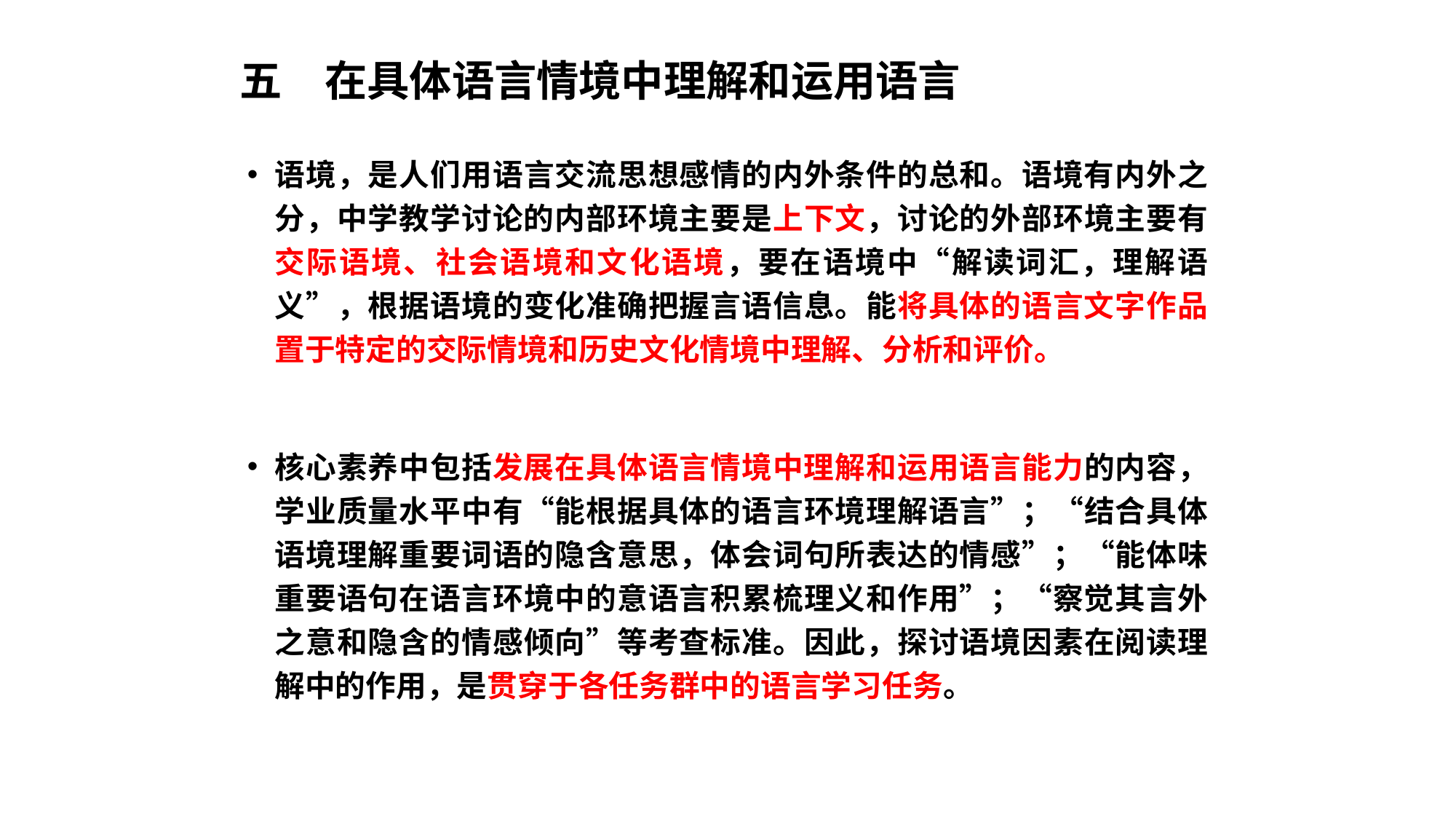

# 五　在具体语言情境中理解和运用语言
语境，是人们用语言交流思想感情的内外条件的总和。语境有内外之分，中学教学讨论的内部环境主要是上下文，讨论的外部环境主要有交际语境、社会语境和文化语境，要在语境中“解读词汇，理解语义”，根据语境的变化准确把握言语信息。能将具体的语言文字作品置于特定的交际情境和历史文化情境中理解、分析和评价。

核心素养中包括发展在具体语言情境中理解和运用语言能力的内容，学业质量水平中有“能根据具体的语言环境理解语言”；“结合具体语境理解重要词语的隐含意思，体会词句所表达的情感”；“能体味重要语句在语言环境中的意语言积累梳理义和作用”；“察觉其言外之意和隐含的情感倾向”等考查标准。因此，探讨语境因素在阅读理解中的作用，是贯穿于各任务群中的语言学习任务。